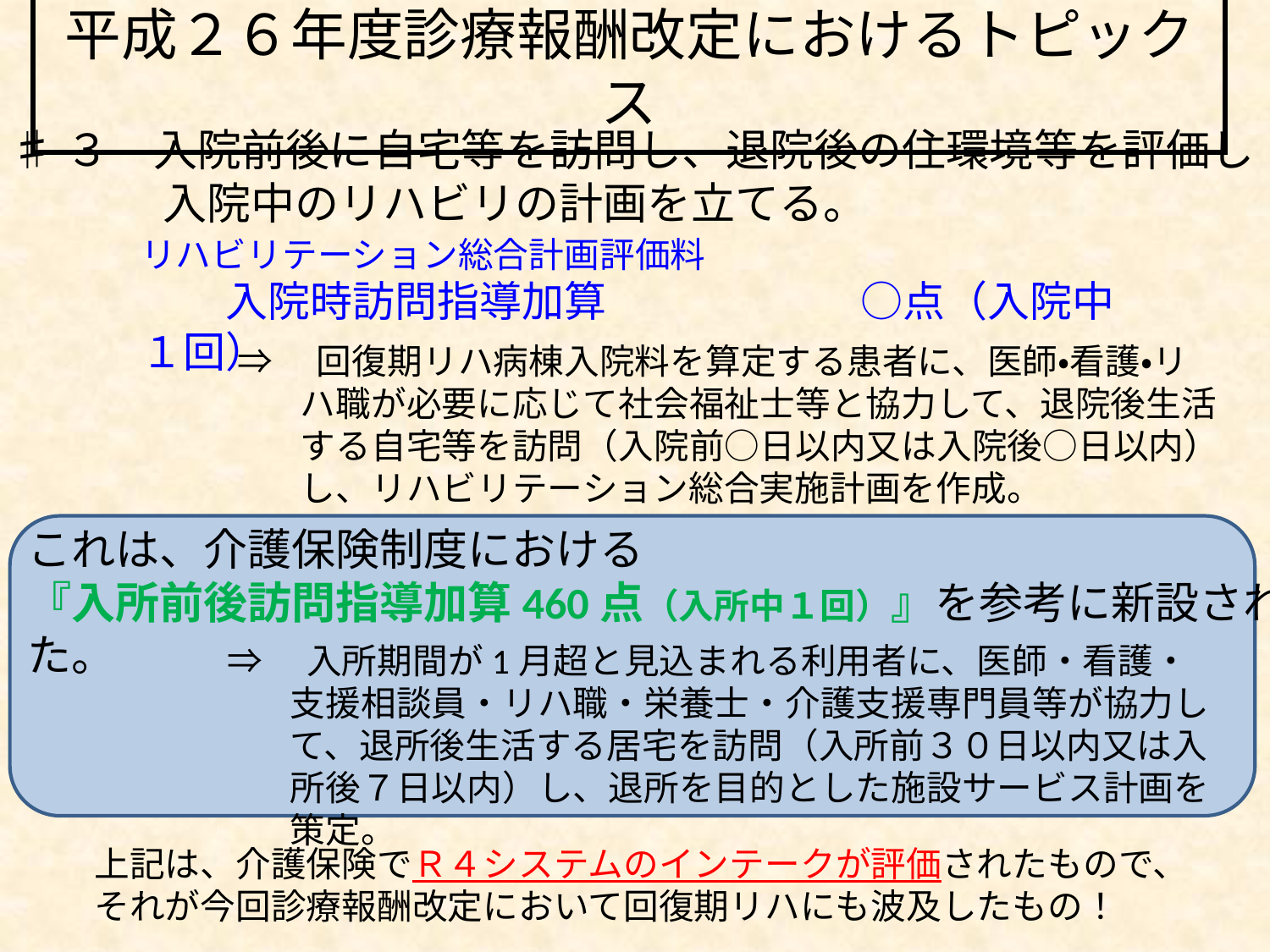

# 平成２６年度診療報酬改定におけるトピックス
♯３　入院前後に自宅等を訪問し、退院後の住環境等を評価し
　　　  入院中のリハビリの計画を立てる。
リハビリテーション総合計画評価料
　　入院時訪問指導加算　　　　　　○点（入院中　１回）
⇒　回復期リハ病棟入院料を算定する患者に、医師・看護・リハ職が必要に応じて社会福祉士等と協力して、退院後生活する自宅等を訪問（入院前○日以内又は入院後○日以内）し、リハビリテーション総合実施計画を作成。

これは、介護保険制度における
『入所前後訪問指導加算460点（入所中１回）』を参考に新設された。
⇒　入所期間が1月超と見込まれる利用者に、医師・看護・支援相談員・リハ職・栄養士・介護支援専門員等が協力して、退所後生活する居宅を訪問（入所前３０日以内又は入所後７日以内）し、退所を目的とした施設サービス計画を策定。
上記は、介護保険でＲ４システムのインテークが評価されたもので、
それが今回診療報酬改定において回復期リハにも波及したもの！